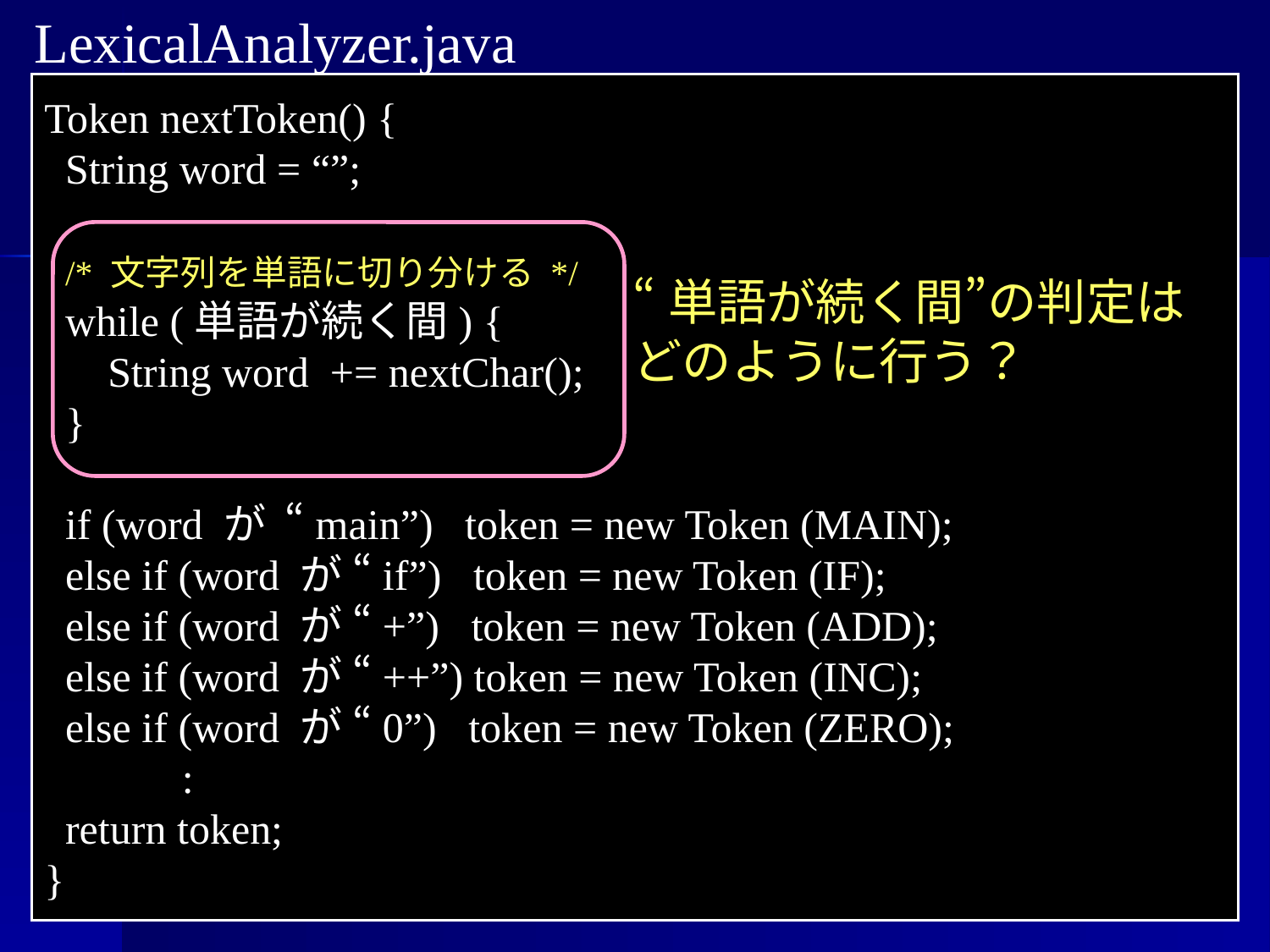

LexicalAnalyzer.java
Token nextToken() {
  String word = “”;

  /* 文字列を単語に切り分ける */
  while (単語が続く間) {
      String word  += nextChar();
  }

  if (word が  “main”)   token = new Token (MAIN);
  else if (word が “if”)   token = new Token (IF);
  else if (word が “+”)   token = new Token (ADD);
  else if (word が “++”) token = new Token (INC);
  else if (word が “0”)   token = new Token (ZERO);
             :
  return token;
}

“単語が続く間”の判定は
どのように行う？